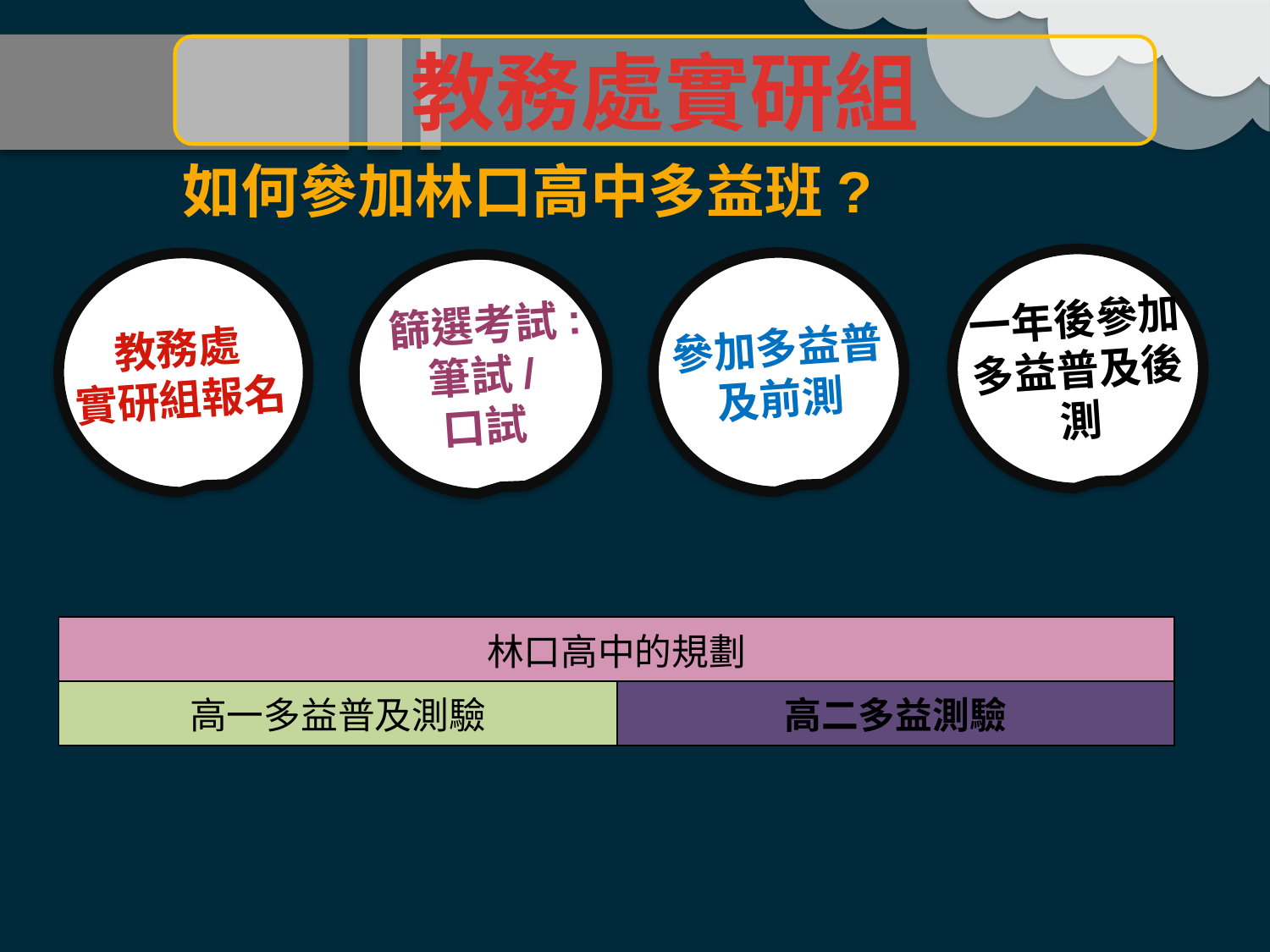

教務處實研組
如何參加林口高中多益班?

一年後參加多益普及後測
參加多益普及前測
教務處
實研組報名
篩選考試:筆試/
口試
| 林口高中的規劃 |  |
| --- | --- |
| 高一多益普及測驗 | 高二多益測驗 |